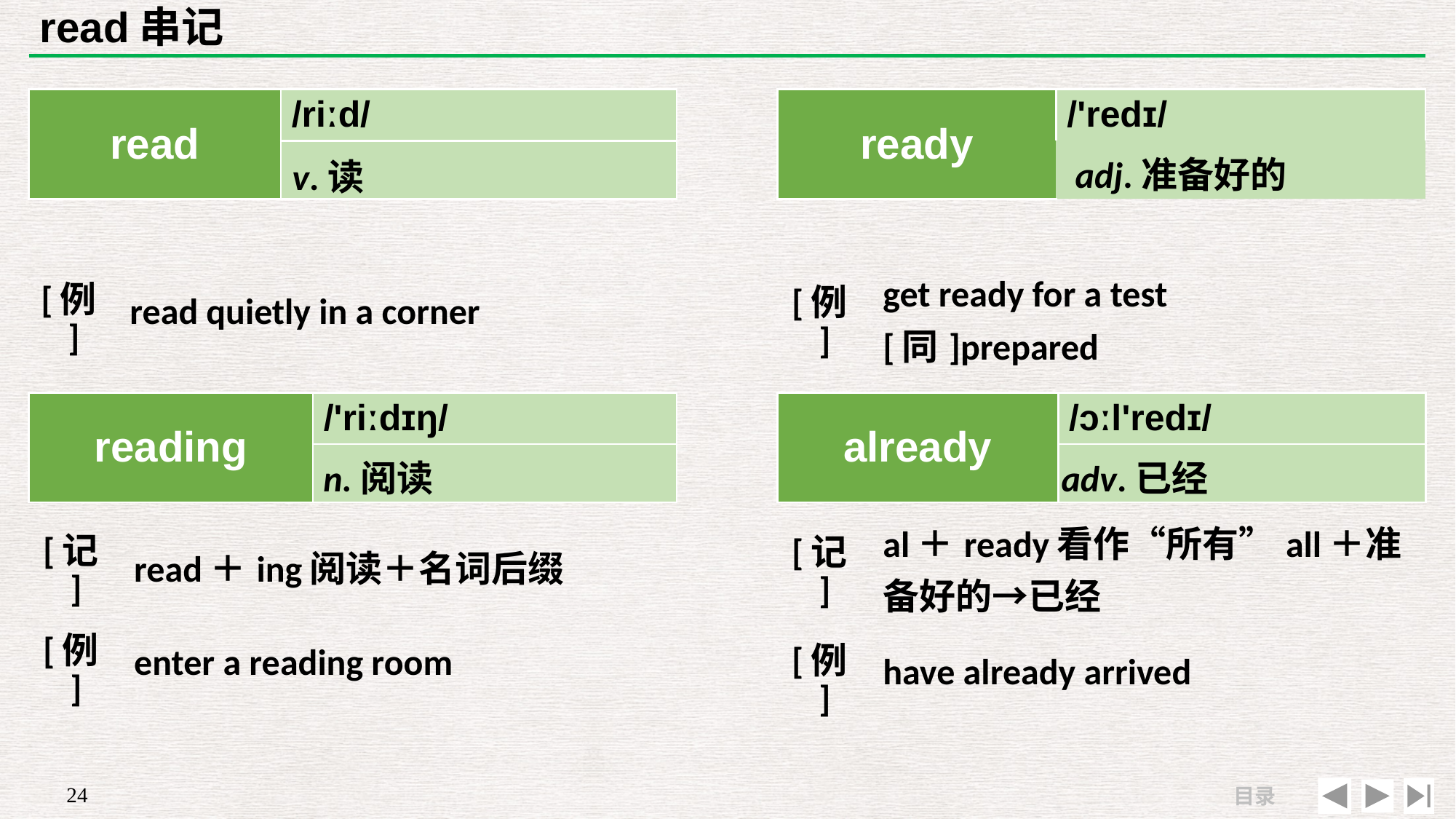

# read串记

| read | /riːd/ |
| --- | --- |
|  |  |
| ready | /'redɪ/ |
| --- | --- |
|  |  |
adj.准备好的
v.读
|  |  |
| --- | --- |
| [例] | get ready for a test　[同]prepared |
|  |  |
| --- | --- |
| [例] | read quietly in a corner |
| reading | /'riːdɪŋ/ |
| --- | --- |
|  |  |
| already | /ɔːl'redɪ/ |
| --- | --- |
|  |  |
adv.已经
n.阅读
| [记] | al＋ready看作“所有”all＋准备好的→已经 |
| --- | --- |
| [例] | have already arrived |
| [记] | read＋ing阅读＋名词后缀 |
| --- | --- |
| [例] | enter a reading room |